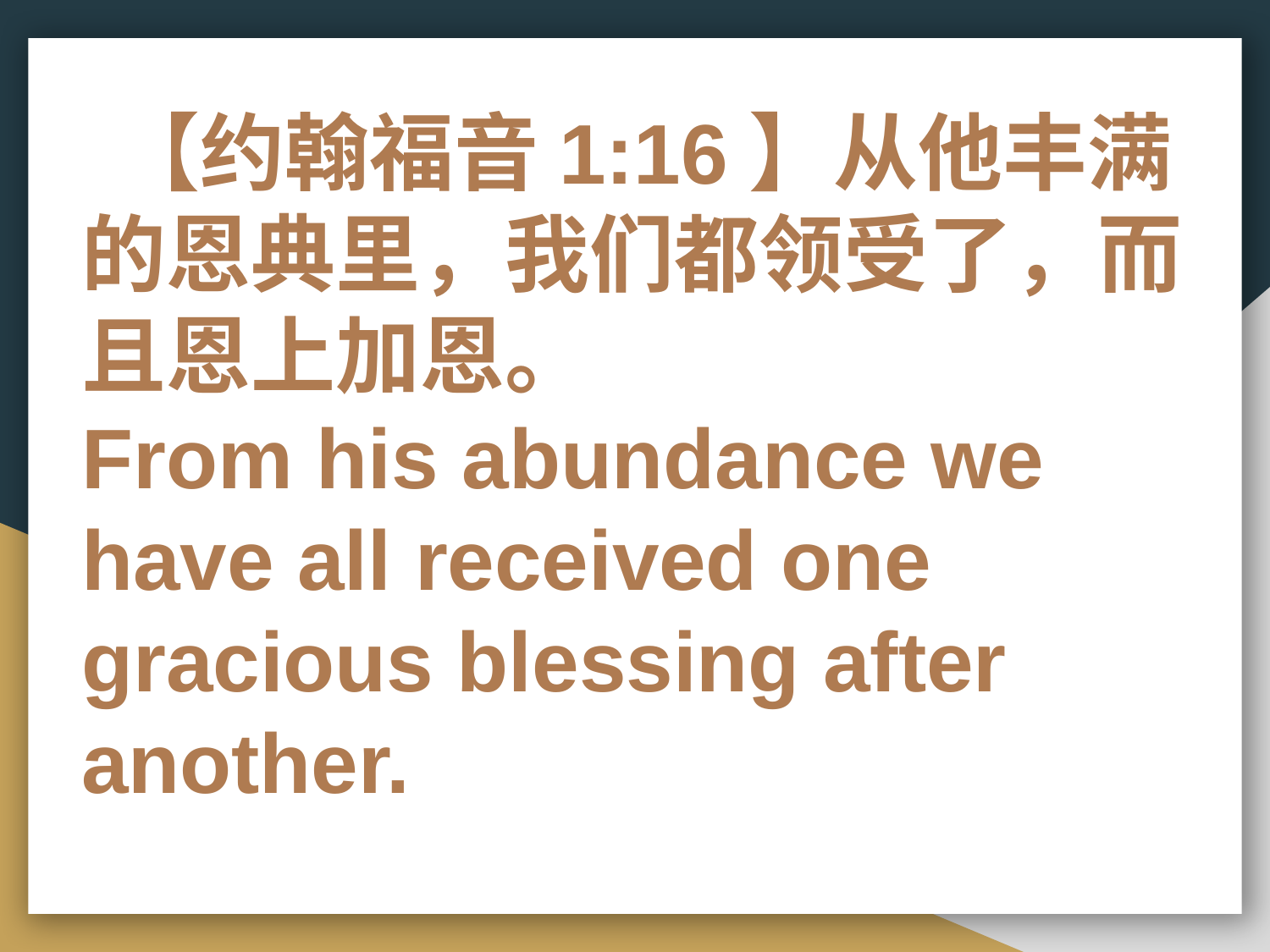

# 【约翰福音1:16】从他丰满的恩典里，我们都领受了，而且恩上加恩。 From his abundance we have all received one gracious blessing after another.